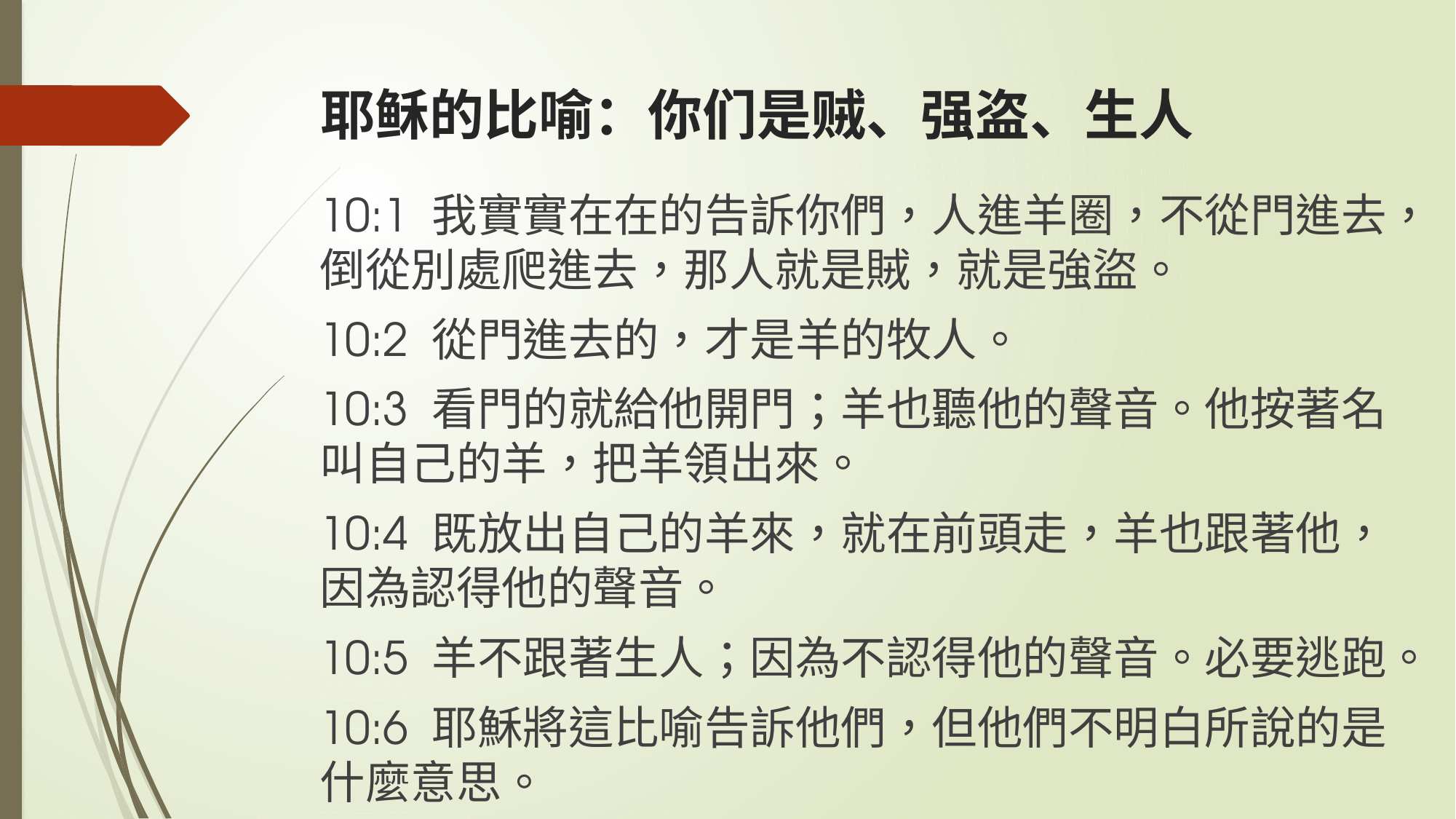

# 耶稣的比喻：你们是贼、强盗、生人
10:1 我實實在在的告訴你們，人進羊圈，不從門進去，倒從別處爬進去，那人就是賊，就是強盜。
10:2 從門進去的，才是羊的牧人。
10:3 看門的就給他開門；羊也聽他的聲音。他按著名叫自己的羊，把羊領出來。
10:4 既放出自己的羊來，就在前頭走，羊也跟著他，因為認得他的聲音。
10:5 羊不跟著生人；因為不認得他的聲音。必要逃跑。
10:6 耶穌將這比喻告訴他們，但他們不明白所說的是什麼意思。